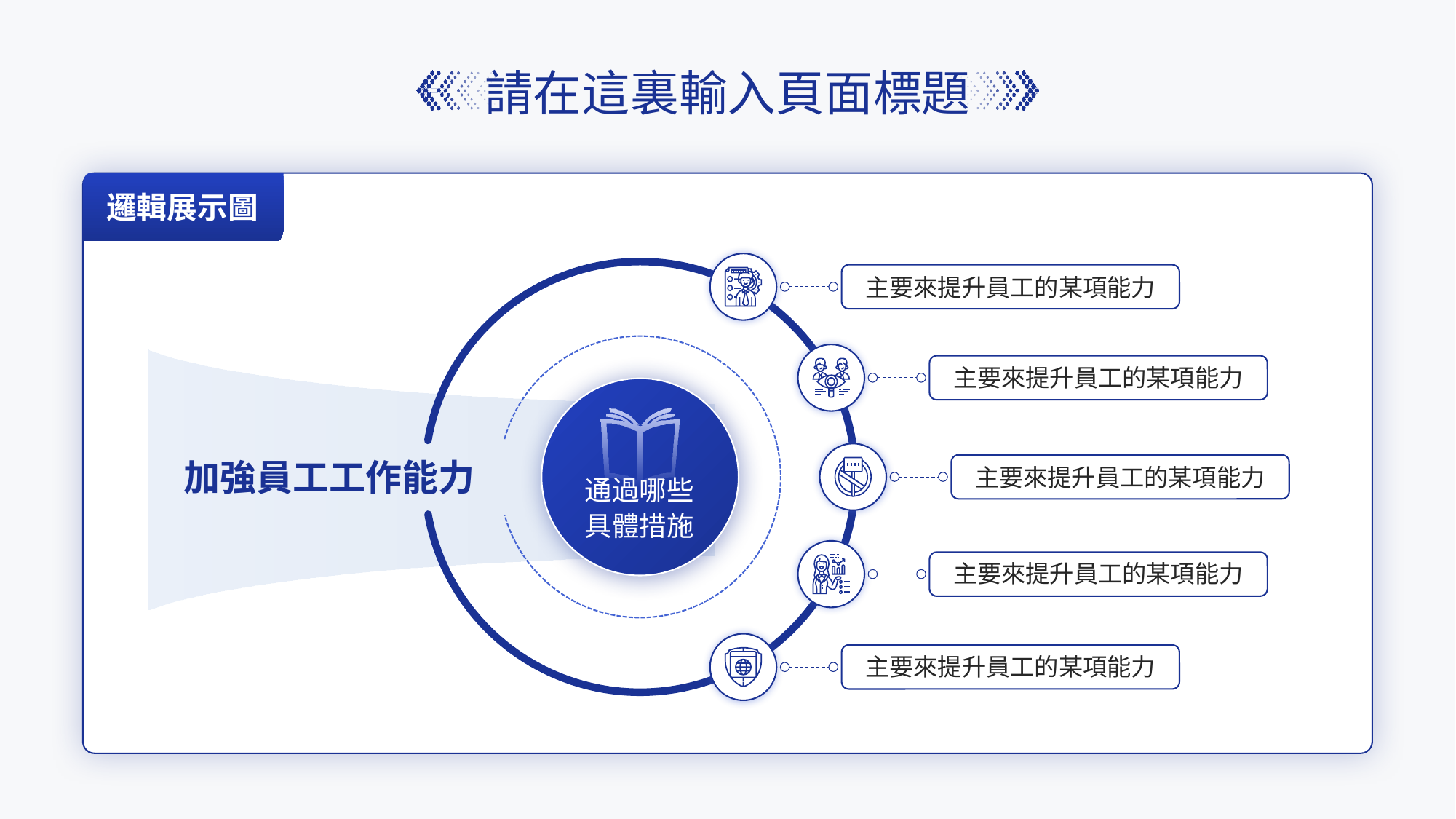

請在這裏輸入頁面標題

邏輯展示圖

主要來提升員工的某項能力

主要來提升員工的某項能力

加強員工工作能力

主要來提升員工的某項能力

通過哪些
具體措施

主要來提升員工的某項能力

主要來提升員工的某項能力